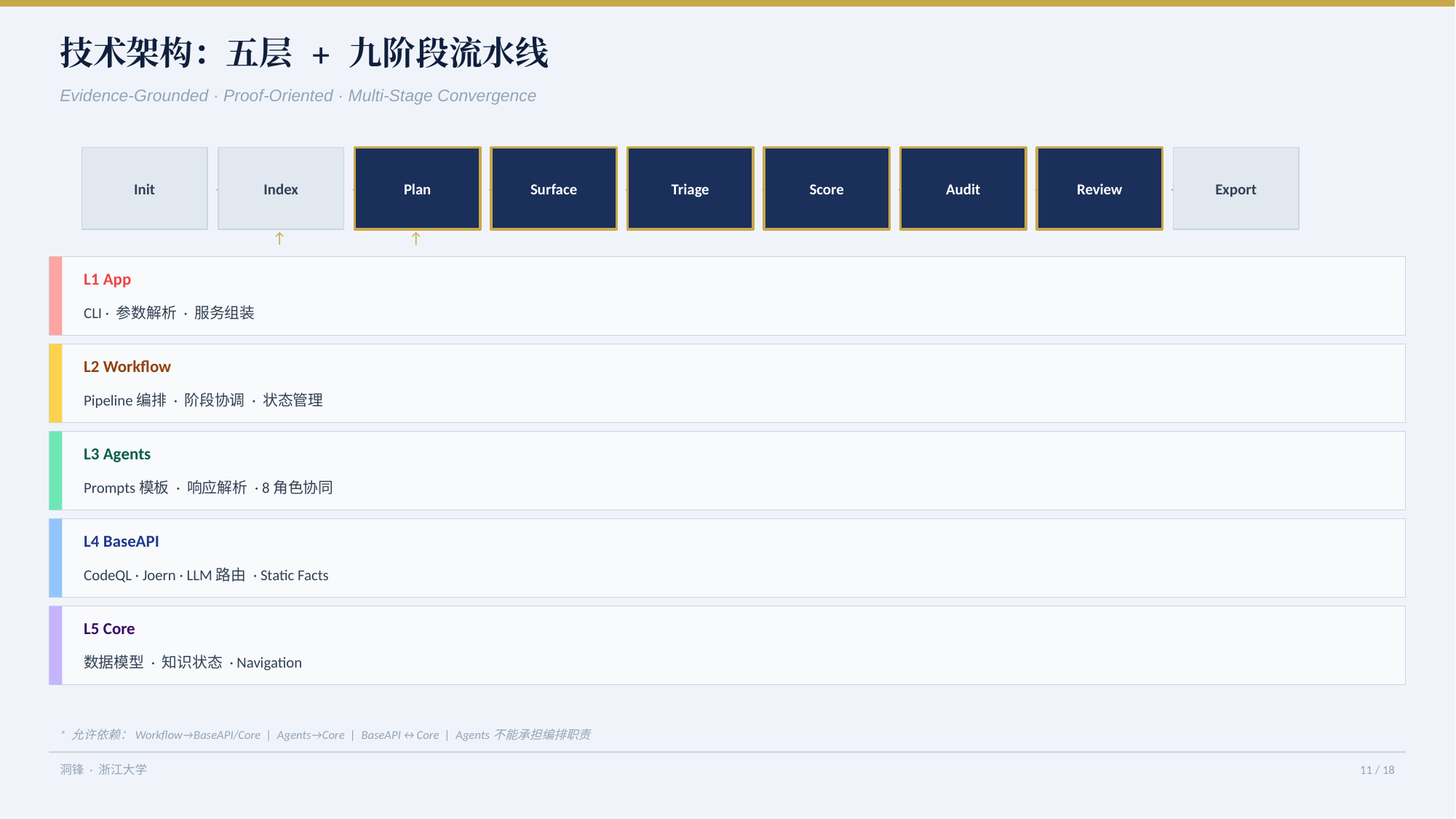

技术架构：五层 + 九阶段流水线
Evidence-Grounded · Proof-Oriented · Multi-Stage Convergence

Init
→

Index
→

Plan
→

Surface
→

Triage
→

Score
→

Audit
→

Review
→

Export
↑
↑

L1 App
CLI · 参数解析 · 服务组装

L2 Workflow
Pipeline编排 · 阶段协调 · 状态管理

L3 Agents
Prompts模板 · 响应解析 · 8角色协同

L4 BaseAPI
CodeQL · Joern · LLM路由 · Static Facts

L5 Core
数据模型 · 知识状态 · Navigation
* 允许依赖：Workflow→BaseAPI/Core  |  Agents→Core  |  BaseAPI↔Core  |  Agents不能承担编排职责

洞锋 · 浙江大学
11 / 18